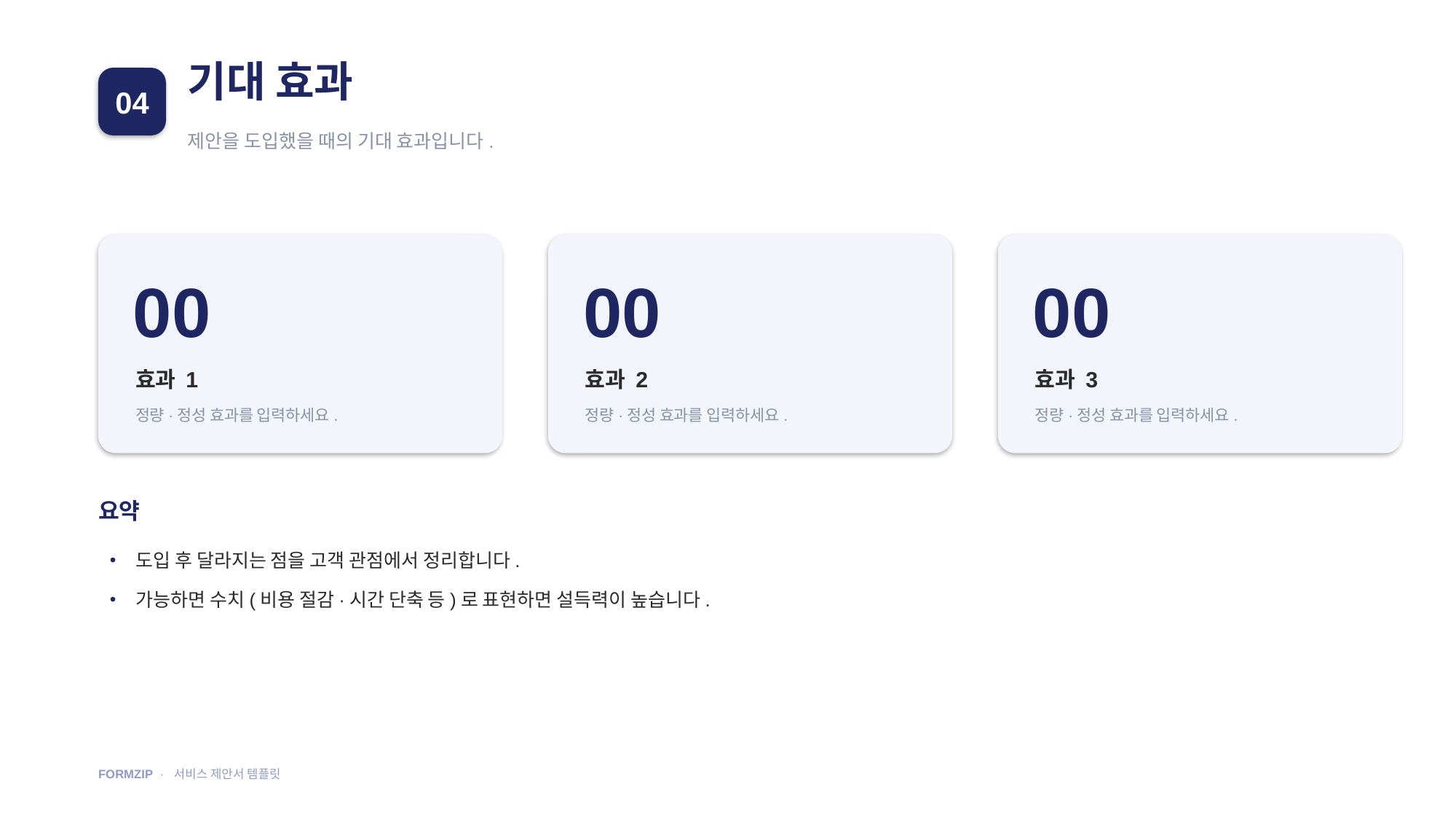

기대 효과
04
제안을 도입했을 때의 기대 효과입니다.

00
00
00
효과 1
효과 2
효과 3
정량·정성 효과를 입력하세요.
정량·정성 효과를 입력하세요.
정량·정성 효과를 입력하세요.
요약
•  도입 후 달라지는 점을 고객 관점에서 정리합니다.
•  가능하면 수치(비용 절감·시간 단축 등)로 표현하면 설득력이 높습니다.
FORMZIP  ·  서비스 제안서 템플릿